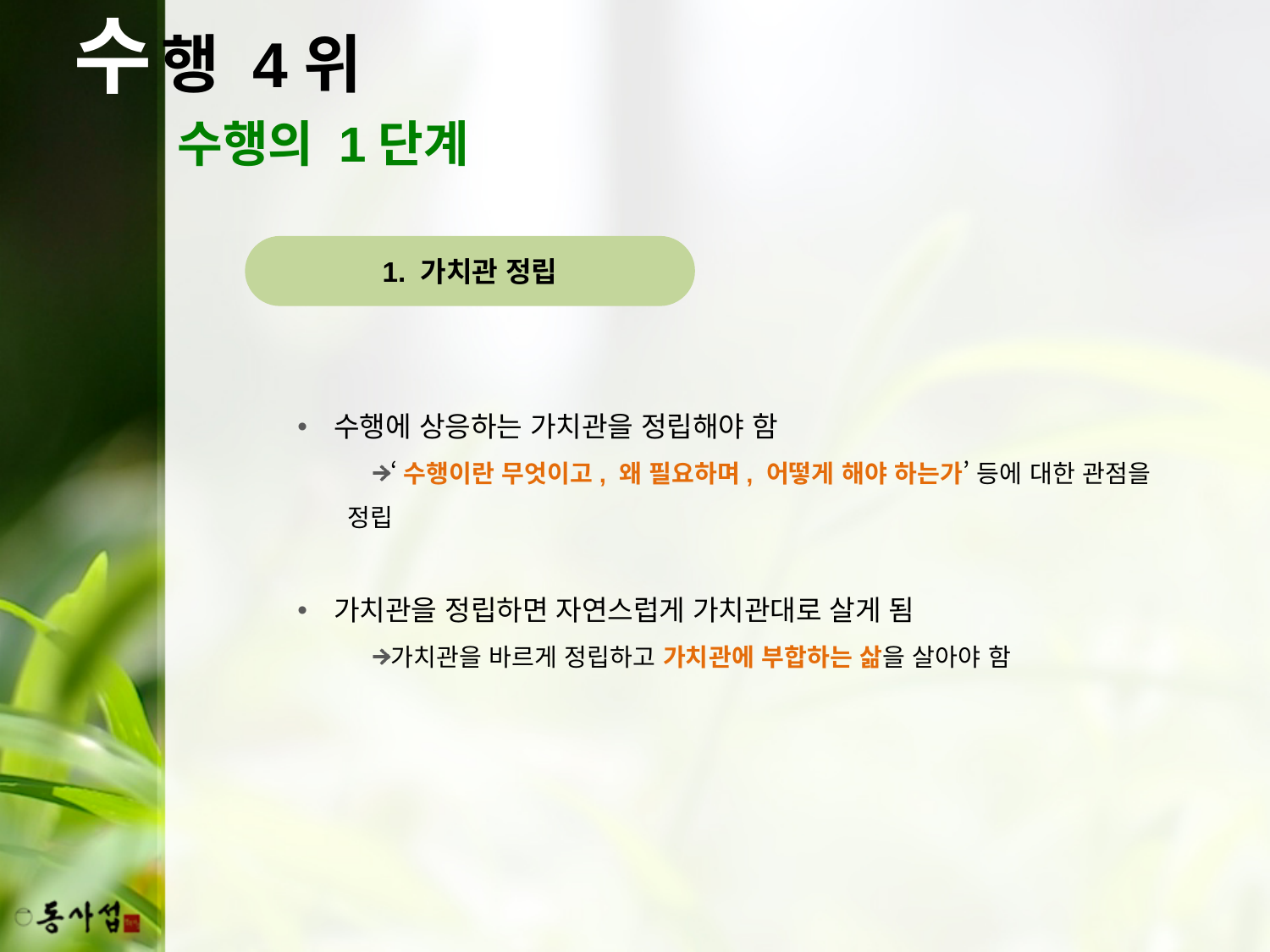

수
행 4위
수행의 1단계
1. 가치관 정립
수행에 상응하는 가치관을 정립해야 함
‘수행이란 무엇이고, 왜 필요하며, 어떻게 해야 하는가’ 등에 대한 관점을 정립

가치관을 정립하면 자연스럽게 가치관대로 살게 됨
가치관을 바르게 정립하고 가치관에 부합하는 삶을 살아야 함